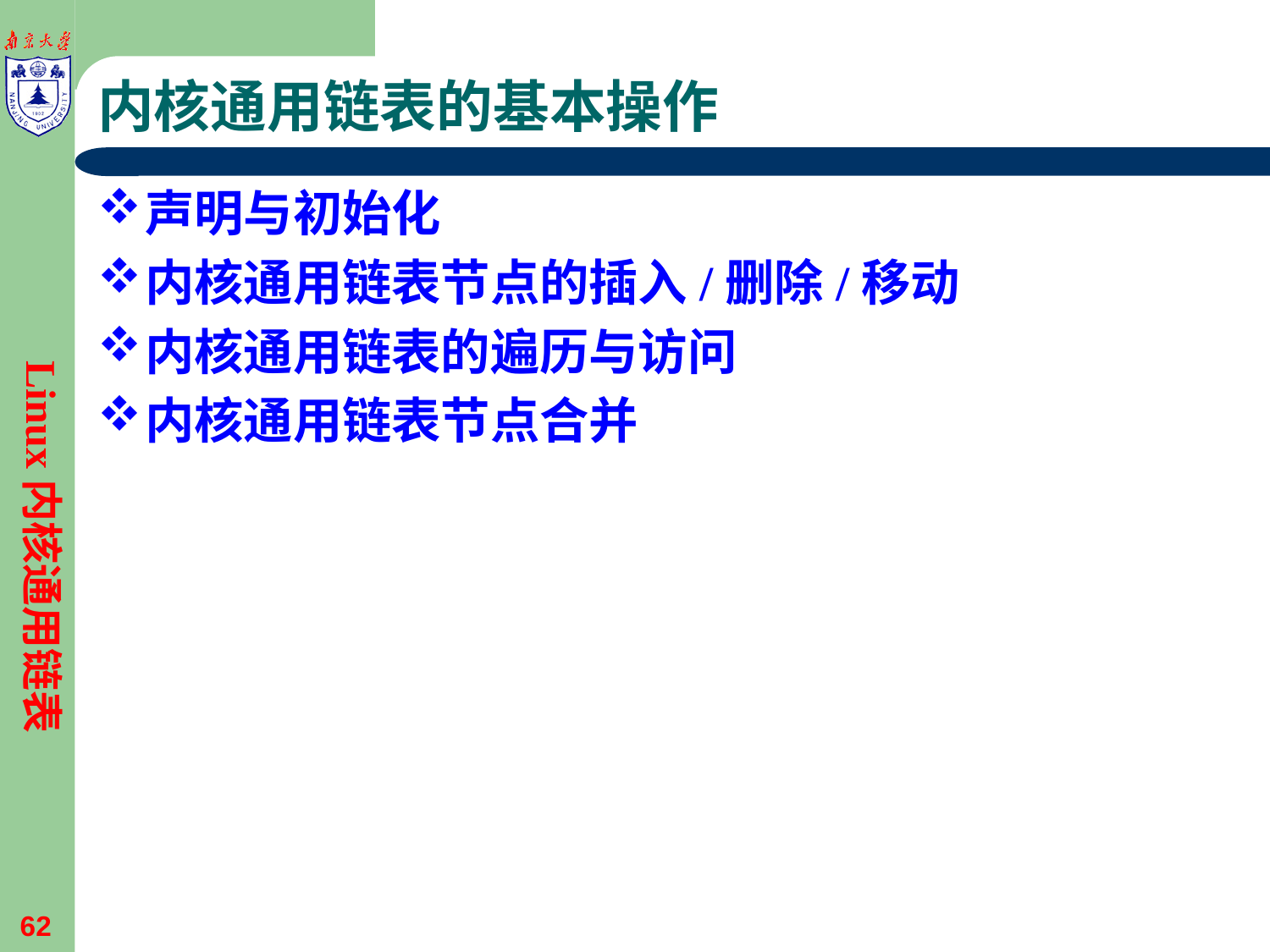

# 内核通用链表的基本操作
声明与初始化
内核通用链表节点的插入/删除/移动
内核通用链表的遍历与访问
内核通用链表节点合并
Linux内核通用链表
62